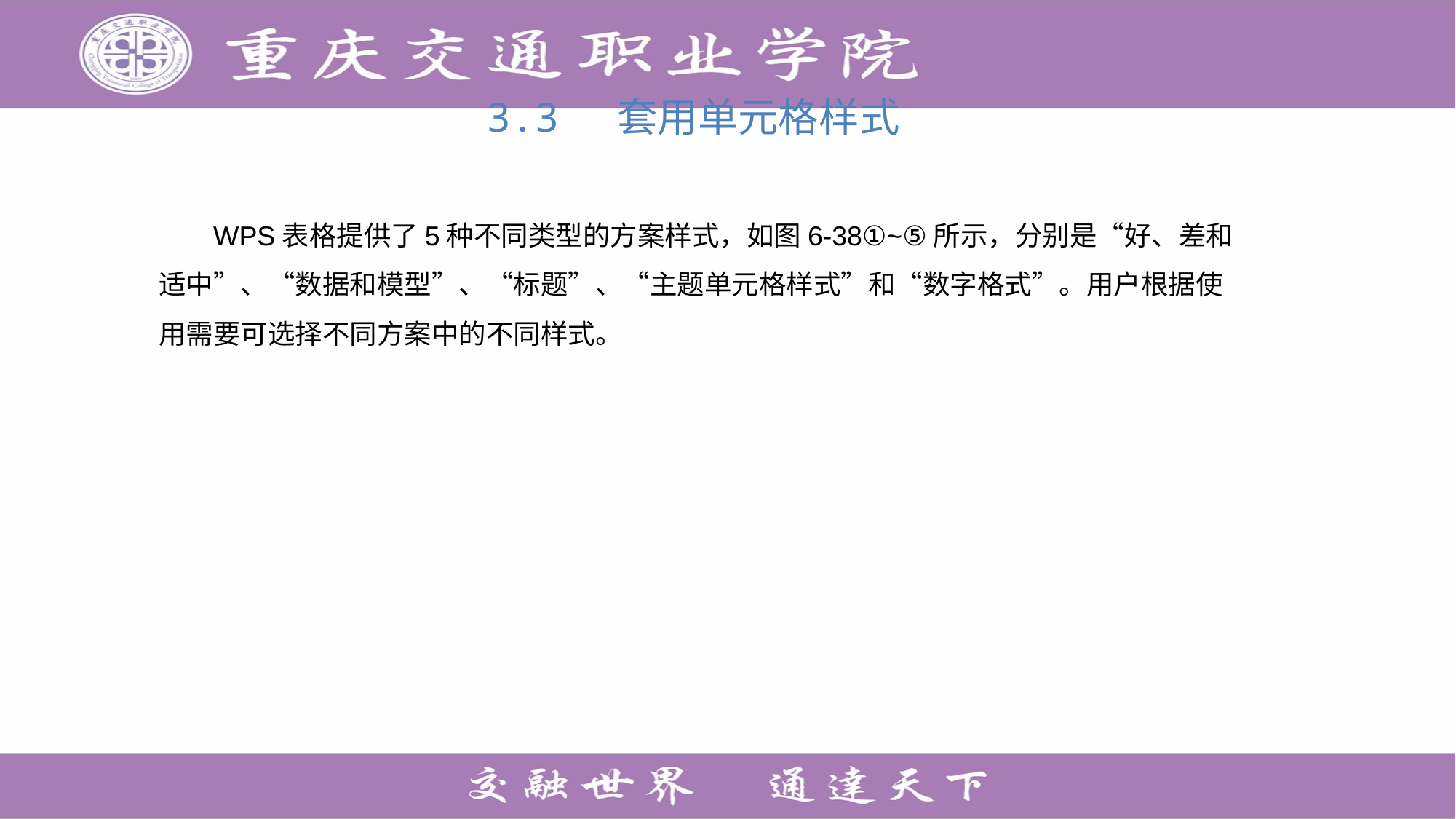

# 3.3  套用单元格样式
WPS表格提供了5种不同类型的方案样式，如图6-38①~⑤所示，分别是“好、差和适中”、“数据和模型”、“标题”、“主题单元格样式”和“数字格式”。用户根据使用需要可选择不同方案中的不同样式。